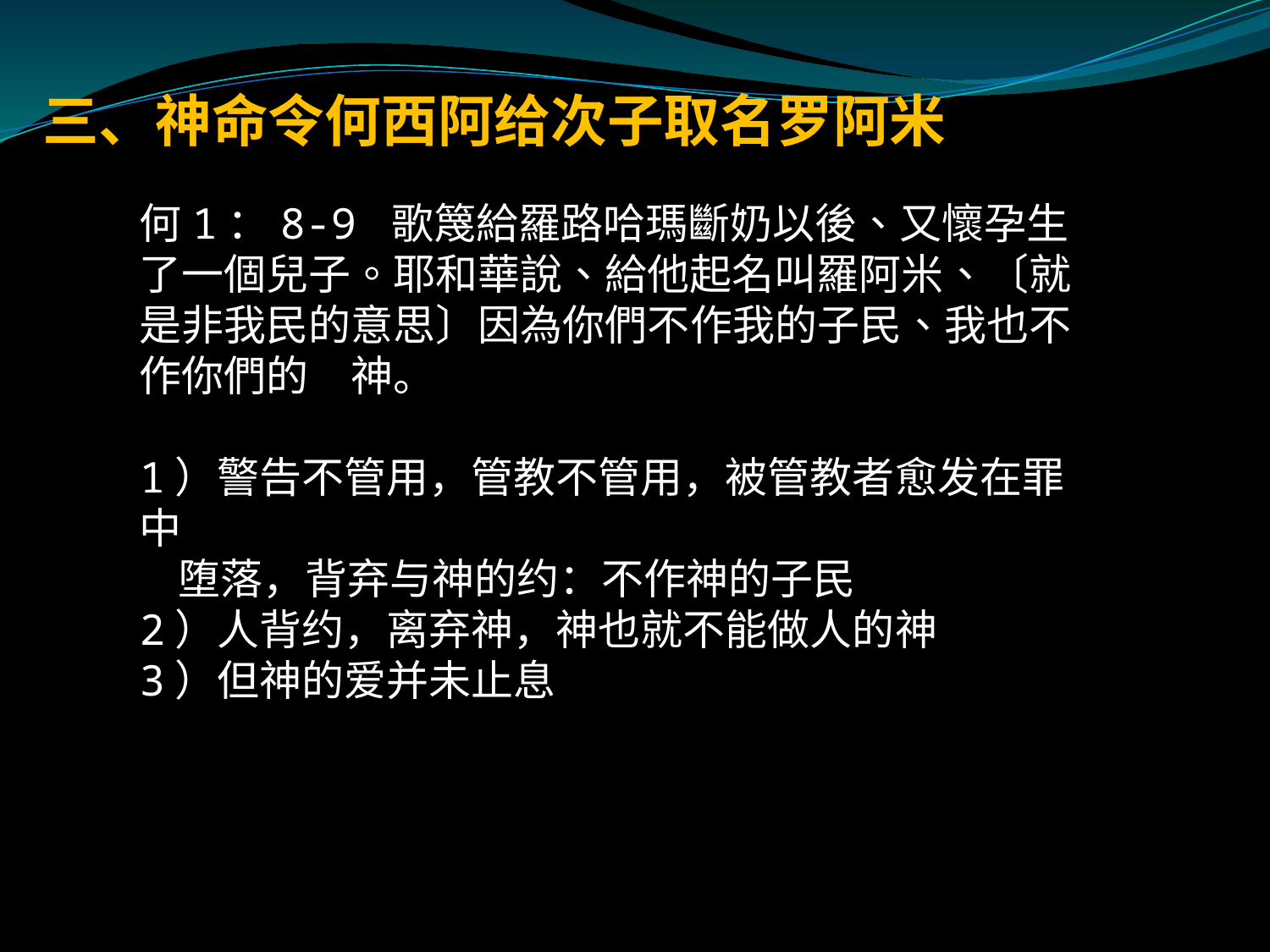

# 三、神命令何西阿给次子取名罗阿米
何1：8-9 歌篾給羅路哈瑪斷奶以後、又懷孕生了一個兒子。耶和華說、給他起名叫羅阿米、〔就是非我民的意思〕因為你們不作我的子民、我也不作你們的　神。

1）警告不管用，管教不管用，被管教者愈发在罪中
   堕落，背弃与神的约：不作神的子民
2）人背约，离弃神，神也就不能做人的神
3）但神的爱并未止息